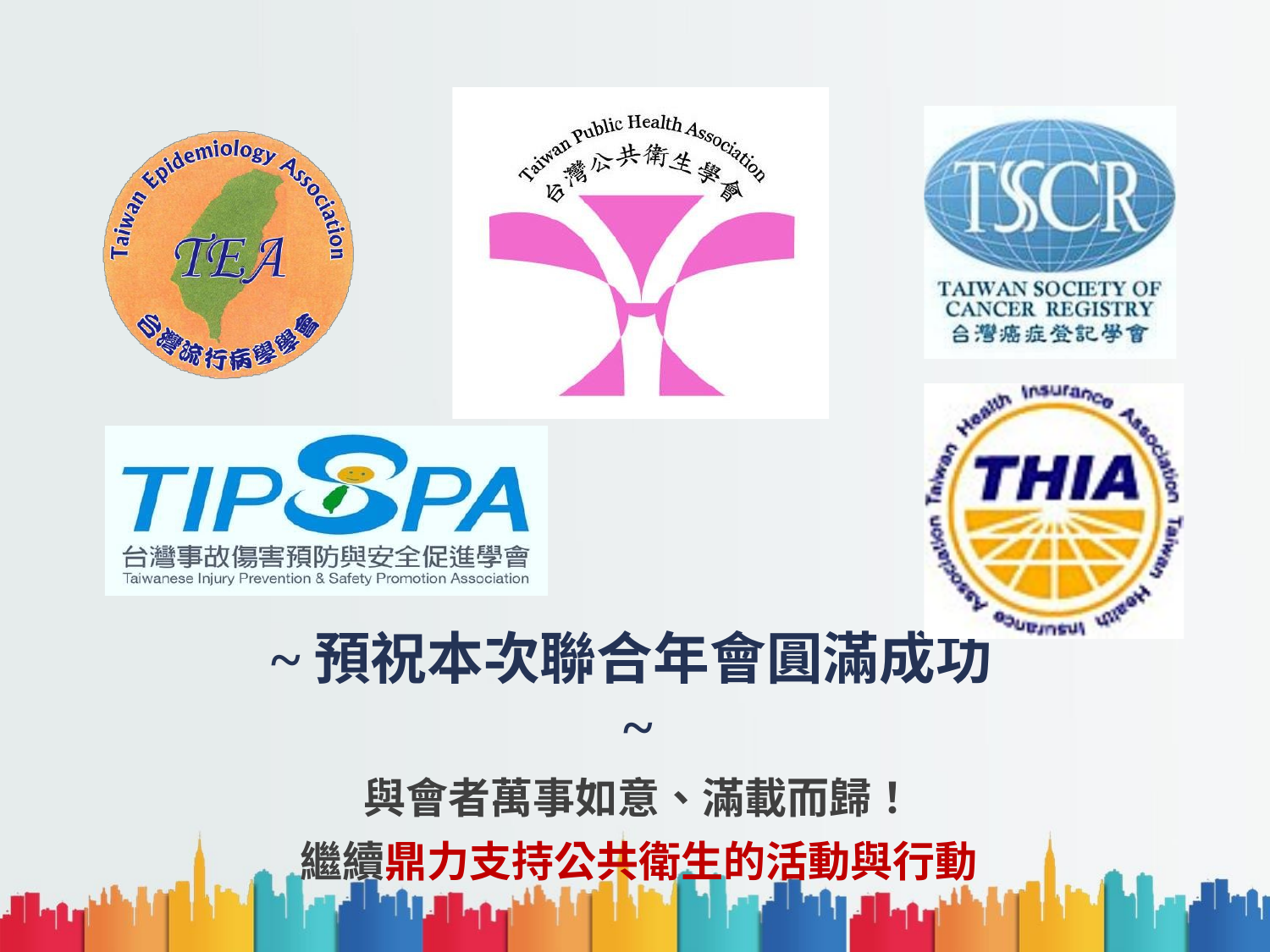

~預祝本次聯合年會圓滿成功~
與會者萬事如意、滿載而歸！
繼續鼎力支持公共衛生的活動與行動